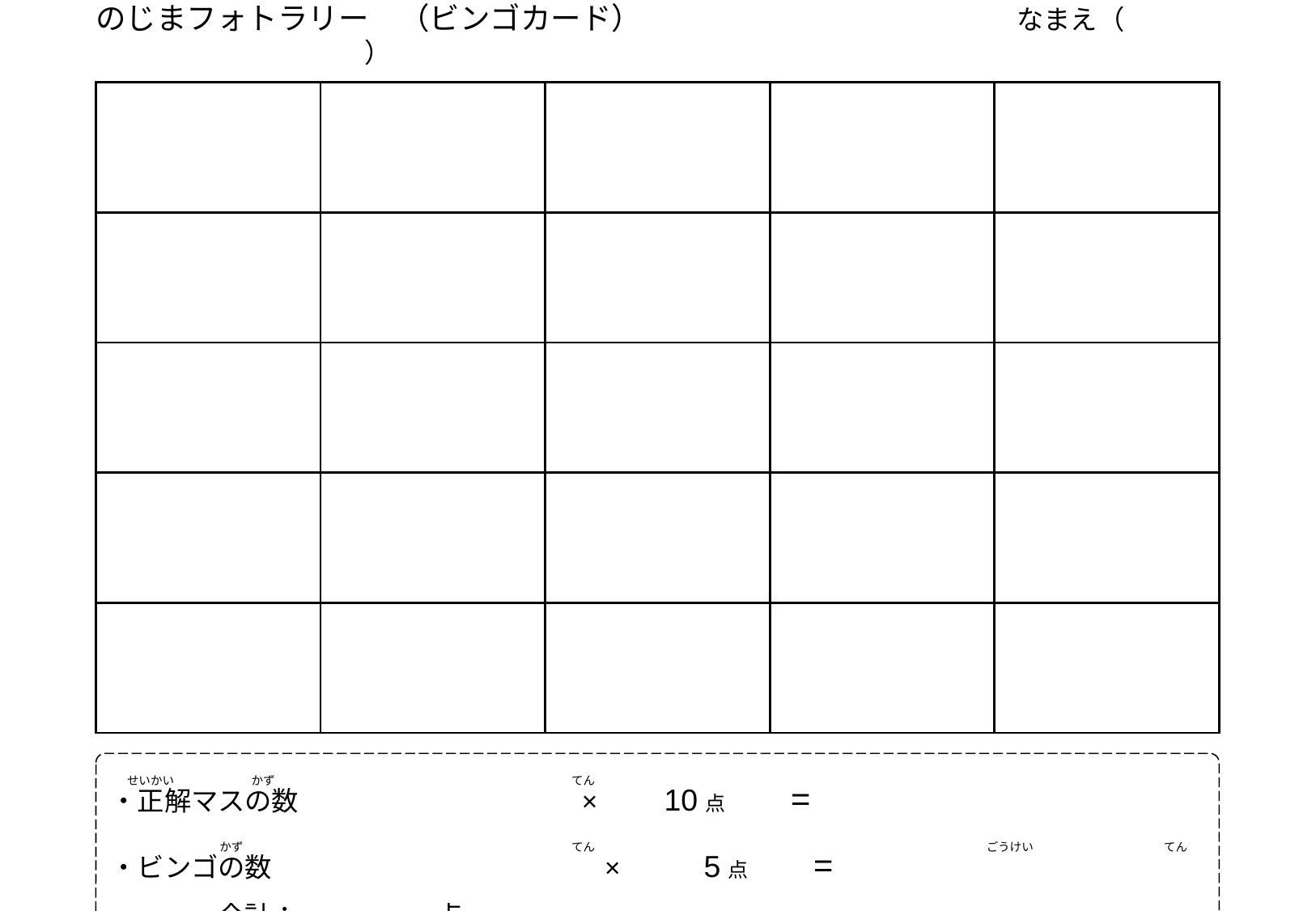

のじまフォトラリー　（ビンゴカード）　　　　　　　　　                      なまえ（　　　　　　　　　　　　　　）
|  |  |  |  |  |
| --- | --- | --- | --- | --- |
|  |  |  |  |  |
|  |  |  |  |  |
|  |  |  |  |  |
|  |  |  |  |  |

・正解マスの数　　　　　　　25　×　　10点　　　=　　250

・ビンゴの数　　　　　　　　　12　×　　05点　　　=　　060　　　　　　　　　　　　合計：　310　点
せいかい
かず
てん
かず
てん
ごうけい
てん